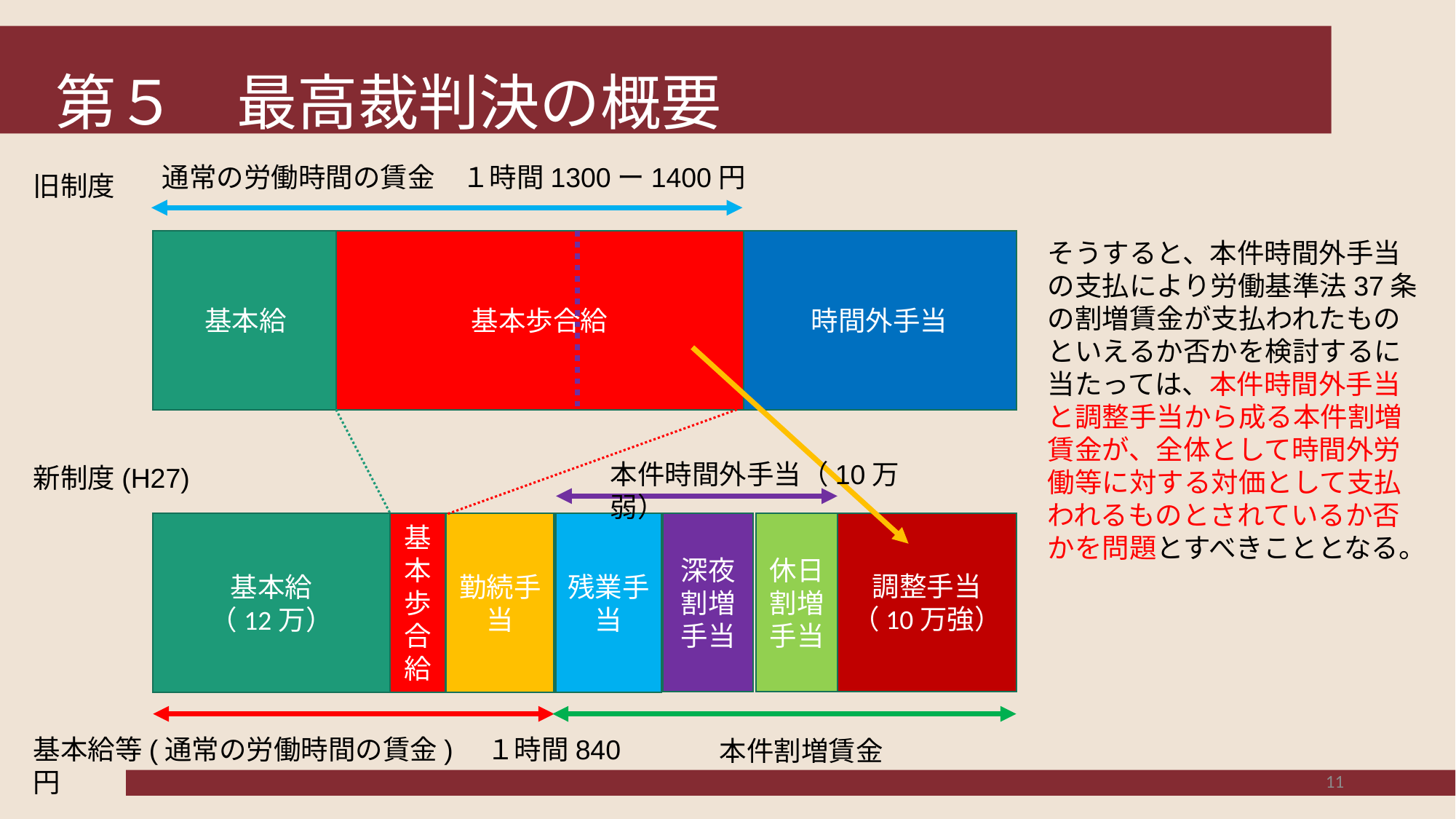

# 第５　最高裁判決の概要
通常の労働時間の賃金　１時間1300ー1400円
旧制度
基本給
基本歩合給
時間外手当
そうすると、本件時間外手当の支払により労働基準法37条の割増賃金が支払われたものといえるか否かを検討するに当たっては、本件時間外手当と調整手当から成る本件割増賃金が、全体として時間外労働等に対する対価として支払われるものとされているか否かを問題とすべきこととなる。
本件時間外手当（10万弱）
新制度(H27)
深夜割増手当
休日割増手当
調整手当（10万強）
基本給
（12万）
基本歩合給
勤続手当
残業手当
基本給等(通常の労働時間の賃金)　１時間840円
本件割増賃金
11